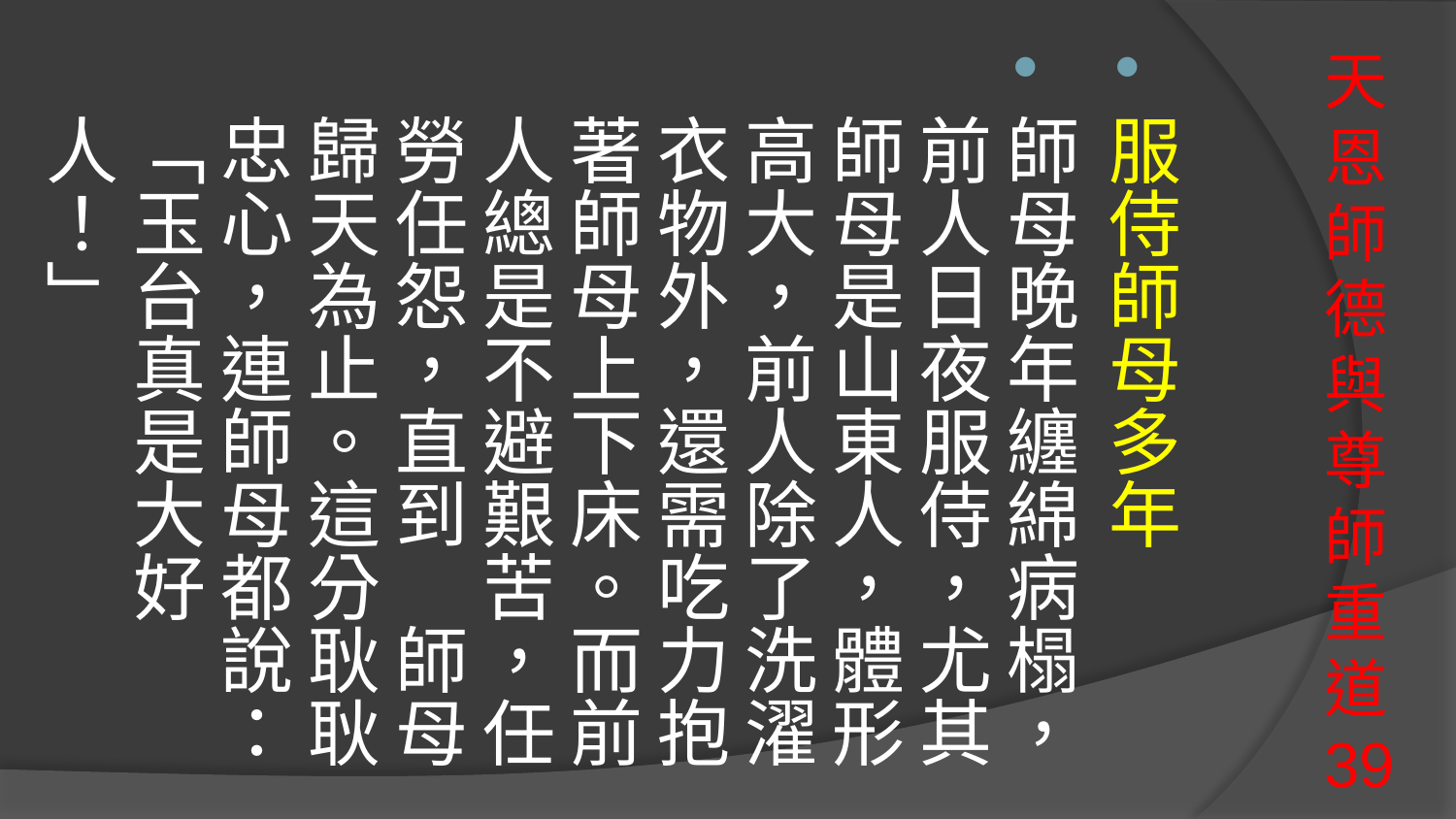

# 天恩師德與尊師重道 39
服侍師母多年
師母晚年纏綿病榻，前人日夜服侍，尤其師母是山東人，體形高大，前人除了洗濯衣物外，還需吃力抱著師母上下床。而前人總是不避艱苦，任勞任怨，直到　師母歸天為止。這分耿耿忠心，連師母都說：「玉台真是大好人！」